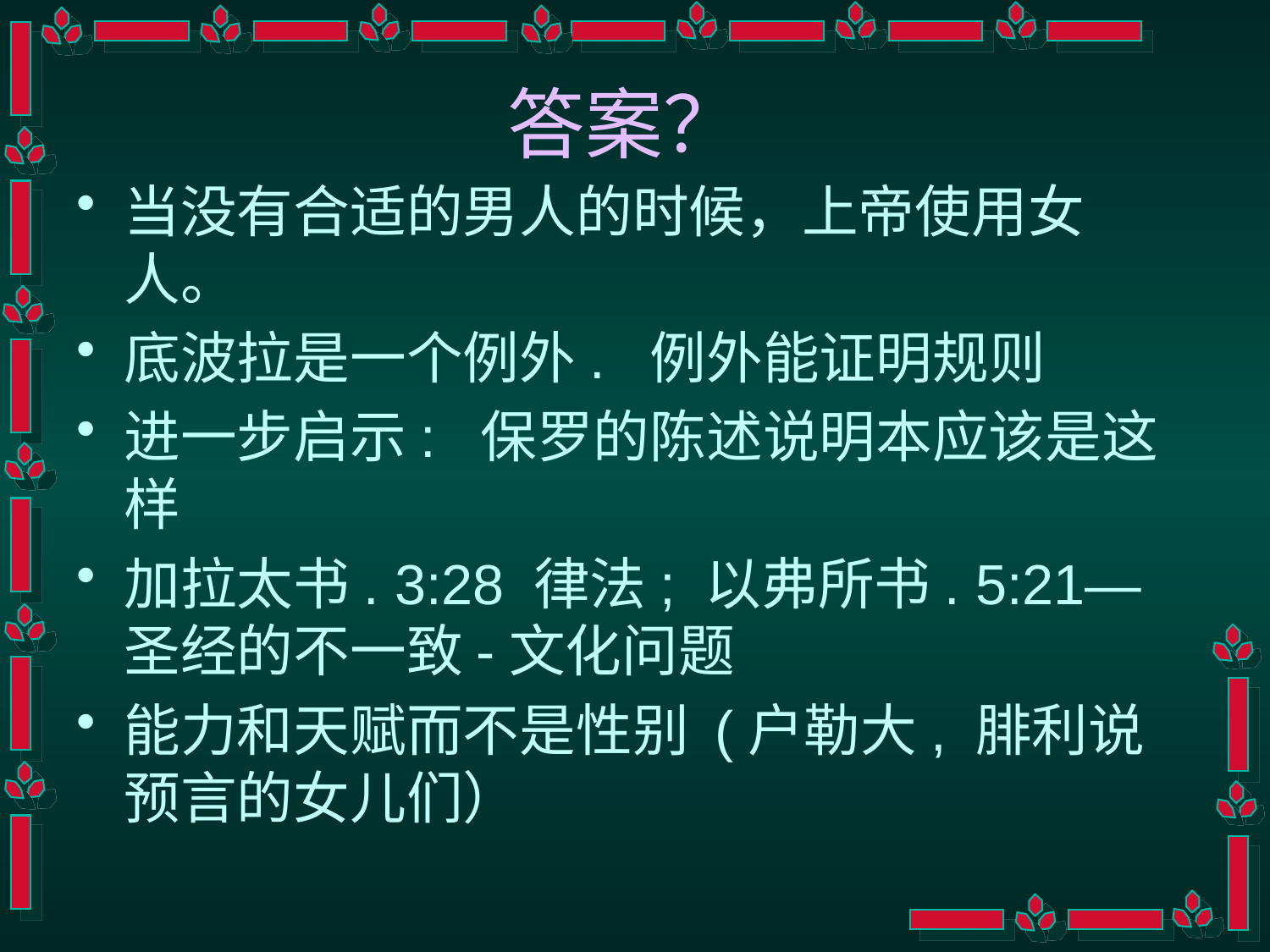

# 答案？
当没有合适的男人的时候，上帝使用女人。
底波拉是一个例外.  例外能证明规则
进一步启示:  保罗的陈述说明本应该是这样
加拉太书. 3:28 律法; 以弗所书. 5:21—圣经的不一致-文化问题
能力和天赋而不是性别 (户勒大, 腓利说预言的女儿们）